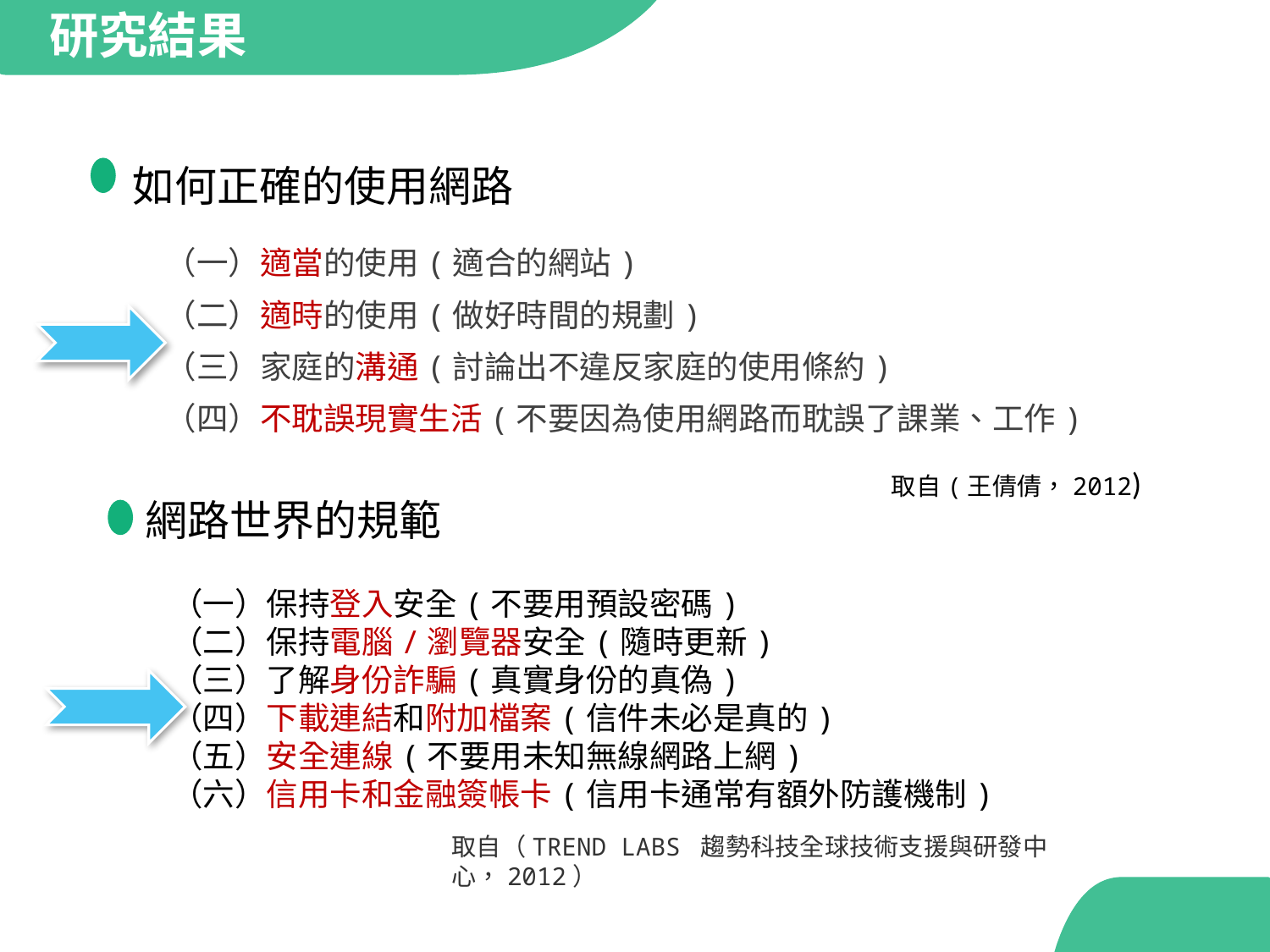

研究結果

如何正確的使用網路

    （一）適當的使用(適合的網站)
    （二）適時的使用(做好時間的規劃)
    （三）家庭的溝通(討論出不違反家庭的使用條約)
    （四）不耽誤現實生活(不要因為使用網路而耽誤了課業、工作)

取自(王倩倩，2012)
網路世界的規範

      （一）保持登入安全(不要用預設密碼)
      （二）保持電腦/瀏覽器安全(隨時更新)
      （三）了解身份詐騙(真實身份的真偽)
      （四）下載連結和附加檔案(信件未必是真的)
      （五）安全連線(不要用未知無線網路上網)
      （六）信用卡和金融簽帳卡(信用卡通常有額外防護機制)

取自（TREND LABS 趨勢科技全球技術支援與研發中心，2012）